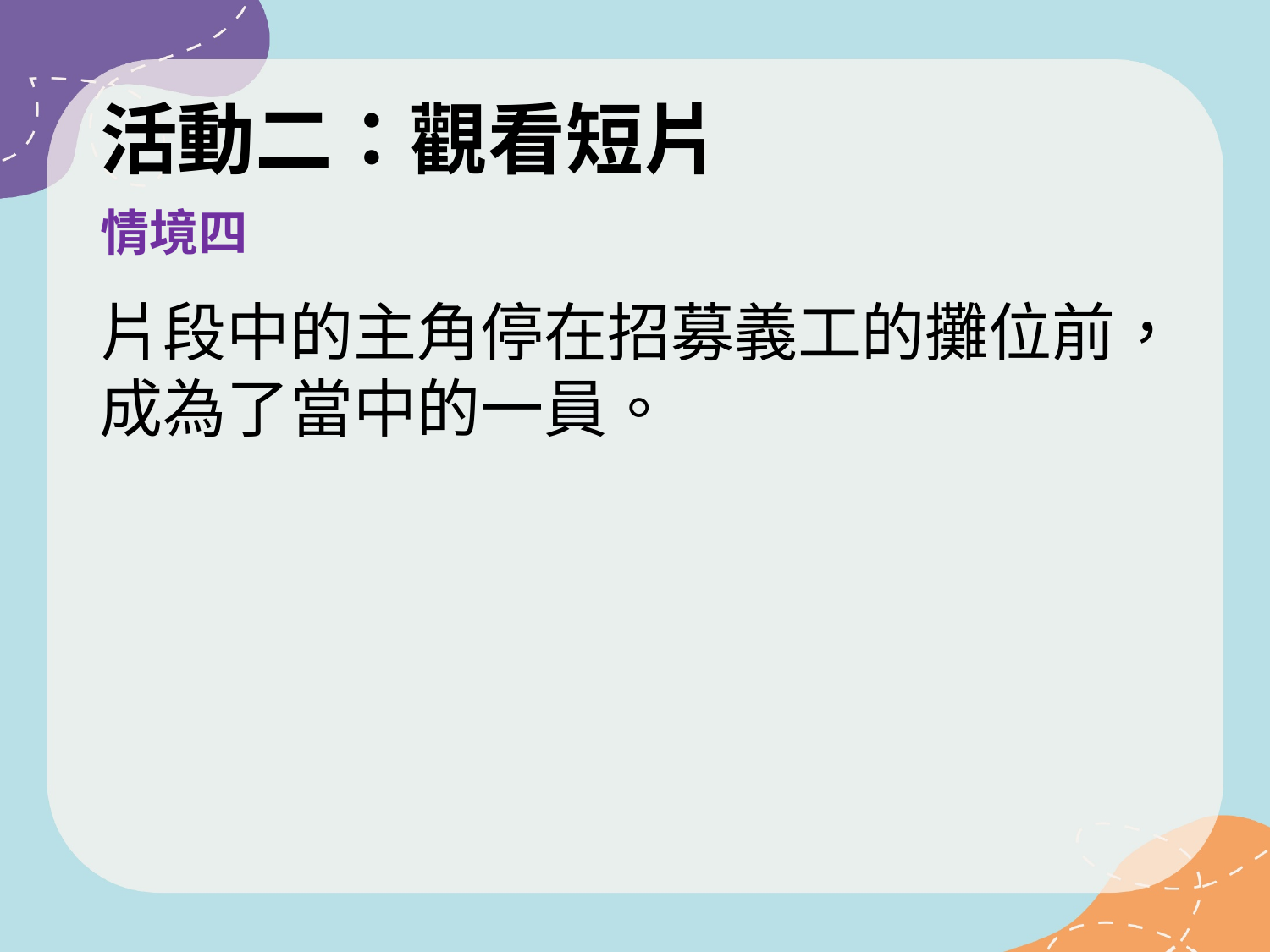

# 活動二：觀看短片
情境四

片段中的主角停在招募義工的攤位前，成為了當中的一員。